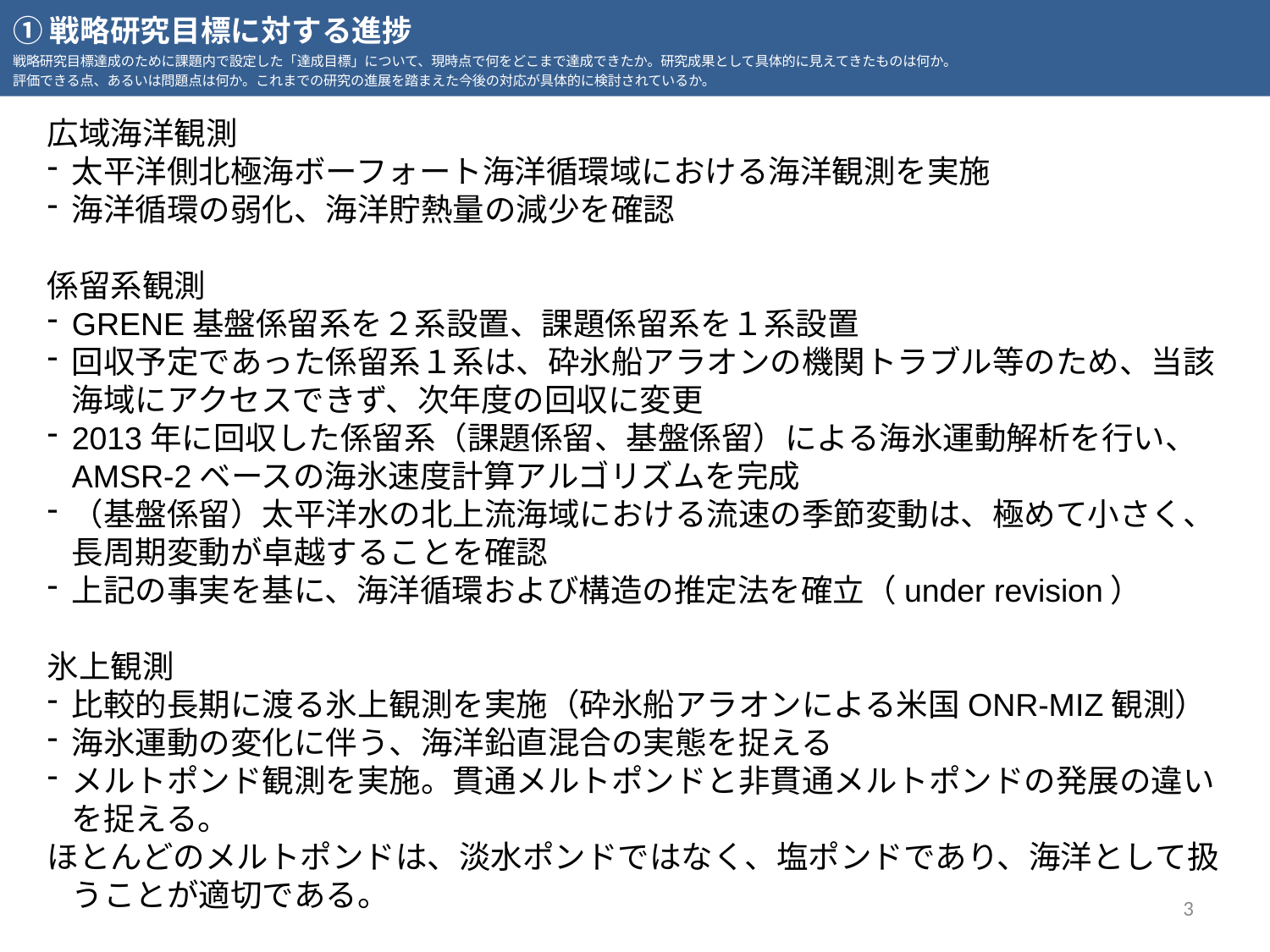

# ①戦略研究目標に対する進捗 戦略研究目標達成のために課題内で設定した「達成目標」について、現時点で何をどこまで達成できたか。研究成果として具体的に見えてきたものは何か。 評価できる点、あるいは問題点は何か。これまでの研究の進展を踏まえた今後の対応が具体的に検討されているか。
広域海洋観測
太平洋側北極海ボーフォート海洋循環域における海洋観測を実施
海洋循環の弱化、海洋貯熱量の減少を確認

係留系観測
GRENE基盤係留系を２系設置、課題係留系を１系設置
回収予定であった係留系１系は、砕氷船アラオンの機関トラブル等のため、当該海域にアクセスできず、次年度の回収に変更
2013年に回収した係留系（課題係留、基盤係留）による海氷運動解析を行い、AMSR-2ベースの海氷速度計算アルゴリズムを完成
（基盤係留）太平洋水の北上流海域における流速の季節変動は、極めて小さく、長周期変動が卓越することを確認
上記の事実を基に、海洋循環および構造の推定法を確立（under revision）

氷上観測
比較的長期に渡る氷上観測を実施（砕氷船アラオンによる米国ONR-MIZ観測）
海氷運動の変化に伴う、海洋鉛直混合の実態を捉える
メルトポンド観測を実施。貫通メルトポンドと非貫通メルトポンドの発展の違いを捉える。
ほとんどのメルトポンドは、淡水ポンドではなく、塩ポンドであり、海洋として扱うことが適切である。
3